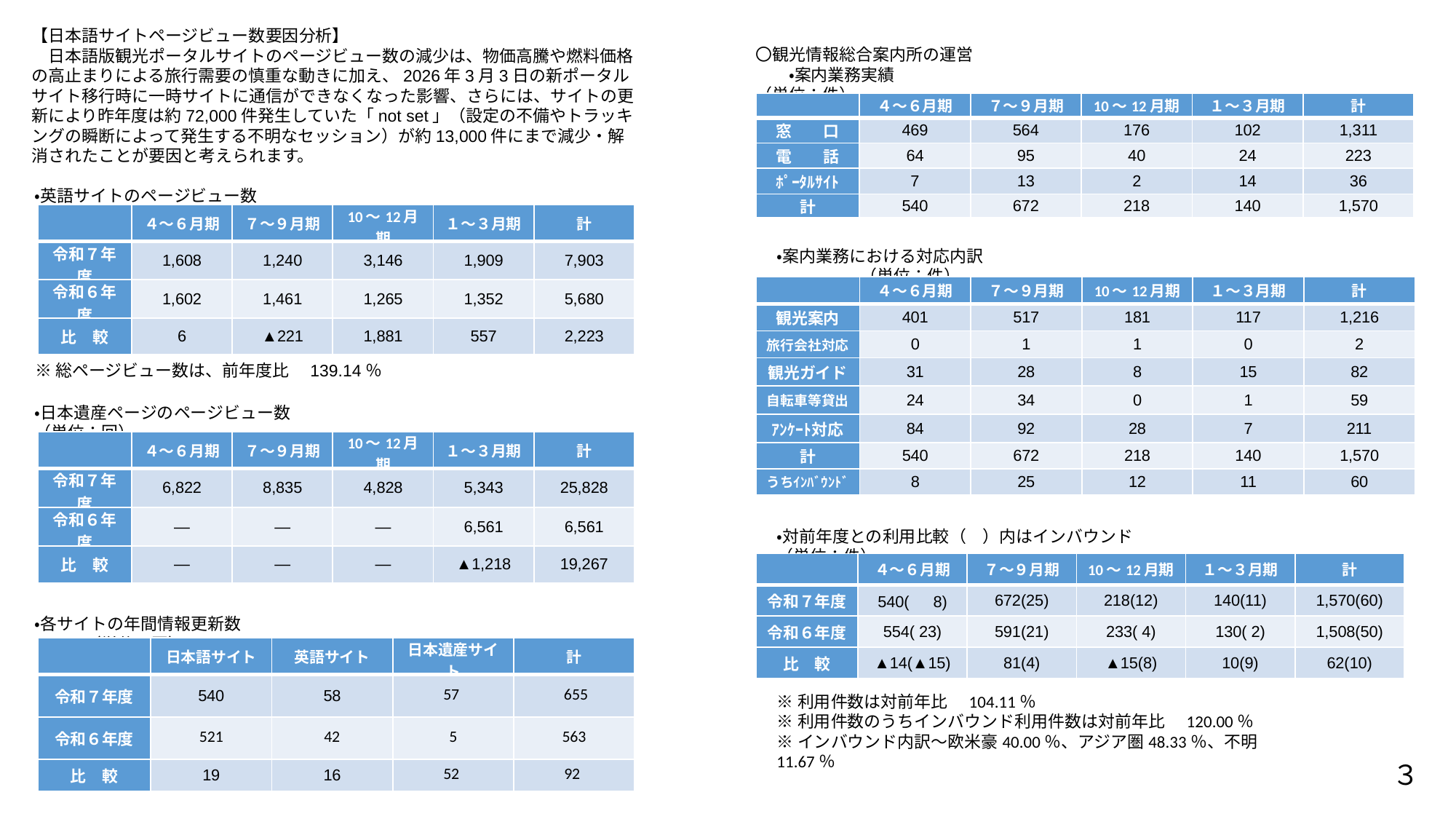

【日本語サイトページビュー数要因分析】
　日本語版観光ポータルサイトのページビュー数の減少は、物価高騰や燃料価格の高止まりによる旅行需要の慎重な動きに加え、2026年3月3日の新ポータルサイト移行時に一時サイトに通信ができなくなった影響、さらには、サイトの更新により昨年度は約72,000件発生していた「not set」（設定の不備やトラッキングの瞬断によって発生する不明なセッション）が約13,000件にまで減少・解消されたことが要因と考えられます。
〇観光情報総合案内所の運営
　　・案内業務実績                                 　　        　　　　　　　　　　　　　　　　（単位：件）
|  | ４～６月期 | ７～９月期 | 10～12月期 | １～３月期 | 計 |
| --- | --- | --- | --- | --- | --- |
| 窓　　口 | 469 | 564 | 176 | 102 | 1,311 |
| 電　　話 | 64 | 95 | 40 | 24 | 223 |
| ﾎﾟｰﾀﾙｻｲﾄ | 7 | 13 | 2 | 14 | 36 |
| 計 | 540 | 672 | 218 | 140 | 1,570 |
・英語サイトのページビュー数                     　　　　　       　　　　　　　　　   （単位：回）
|  | ４～６月期 | ７～９月期 | 10～12月期 | １～３月期 | 計 |
| --- | --- | --- | --- | --- | --- |
| 令和７年度 | 1,608 | 1,240 | 3,146 | 1,909 | 7,903 |
| 令和６年度 | 1,602 | 1,461 | 1,265 | 1,352 | 5,680 |
| 比　較 | 6 | ▲221 | 1,881 | 557 | 2,223 |
・案内業務における対応内訳   　　　　　　　　　　　　　　　　　　　　　　　　　　　　　（単位：件）
|  | ４～６月期 | ７～９月期 | 10～12月期 | １～３月期 | 計 |
| --- | --- | --- | --- | --- | --- |
| 観光案内 | 401 | 517 | 181 | 117 | 1,216 |
| 旅行会社対応 | 0 | 1 | 1 | 0 | 2 |
| 観光ガイド | 31 | 28 | 8 | 15 | 82 |
| 自転車等貸出 | 24 | 34 | 0 | 1 | 59 |
| ｱﾝｹｰﾄ対応 | 84 | 92 | 28 | 7 | 211 |
| 計 | 540 | 672 | 218 | 140 | 1,570 |
| うちｲﾝﾊﾞｳﾝﾄﾞ | 8 | 25 | 12 | 11 | 60 |
※総ページビュー数は、前年度比　139.14％
・日本遺産ページのページビュー数                            　　　　　　　　　　　 （単位：回）
|  | ４～６月期 | ７～９月期 | 10～12月期 | １～３月期 | 計 |
| --- | --- | --- | --- | --- | --- |
| 令和７年度 | 6,822 | 8,835 | 4,828 | 5,343 | 25,828 |
| 令和６年度 | ― | ― | ― | 6,561 | 6,561 |
| 比　較 | ― | ― | ― | ▲1,218 | 19,267 |
・対前年度との利用比較（　）内はインバウンド          　　　　　　　　 　　　　      （単位：件）
|  | ４～６月期 | ７～９月期 | 10～12月期 | １～３月期 | 計 |
| --- | --- | --- | --- | --- | --- |
| 令和７年度 | 540(　8) | 672(25) | 218(12) | 140(11) | 1,570(60) |
| 令和６年度 | 554( 23) | 591(21) | 233( 4) | 130( 2) | 1,508(50) |
| 比　較 | ▲14(▲15) | 81(4) | ▲15(8) | 10(9) | 62(10) |
・各サイトの年間情報更新数　　　　　　　　　　　　　　　　　　　　　　　　　（単位：回）
|  | 日本語サイト | 英語サイト | 日本遺産サイト | 計 |
| --- | --- | --- | --- | --- |
| 令和７年度 | 540 | 58 | 57 | 655 |
| 令和６年度 | 521 | 42 | 5 | 563 |
| 比　較 | 19 | 16 | 52 | 92 |
※利用件数は対前年比　104.11％
※利用件数のうちインバウンド利用件数は対前年比　120.00％
※インバウンド内訳～欧米豪40.00％、アジア圏48.33％、不明11.67％
３